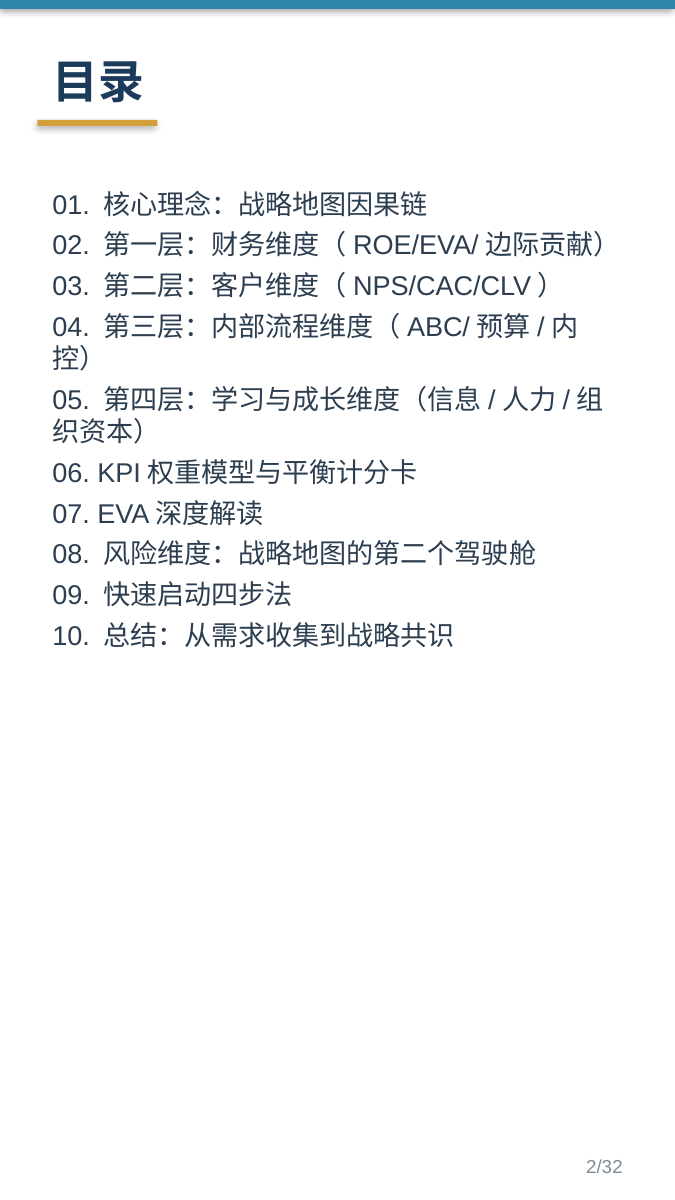

目录

01. 核心理念：战略地图因果链
02. 第一层：财务维度（ROE/EVA/边际贡献）
03. 第二层：客户维度（NPS/CAC/CLV）
04. 第三层：内部流程维度（ABC/预算/内控）
05. 第四层：学习与成长维度（信息/人力/组织资本）
06. KPI权重模型与平衡计分卡
07. EVA深度解读
08. 风险维度：战略地图的第二个驾驶舱
09. 快速启动四步法
10. 总结：从需求收集到战略共识
2/32